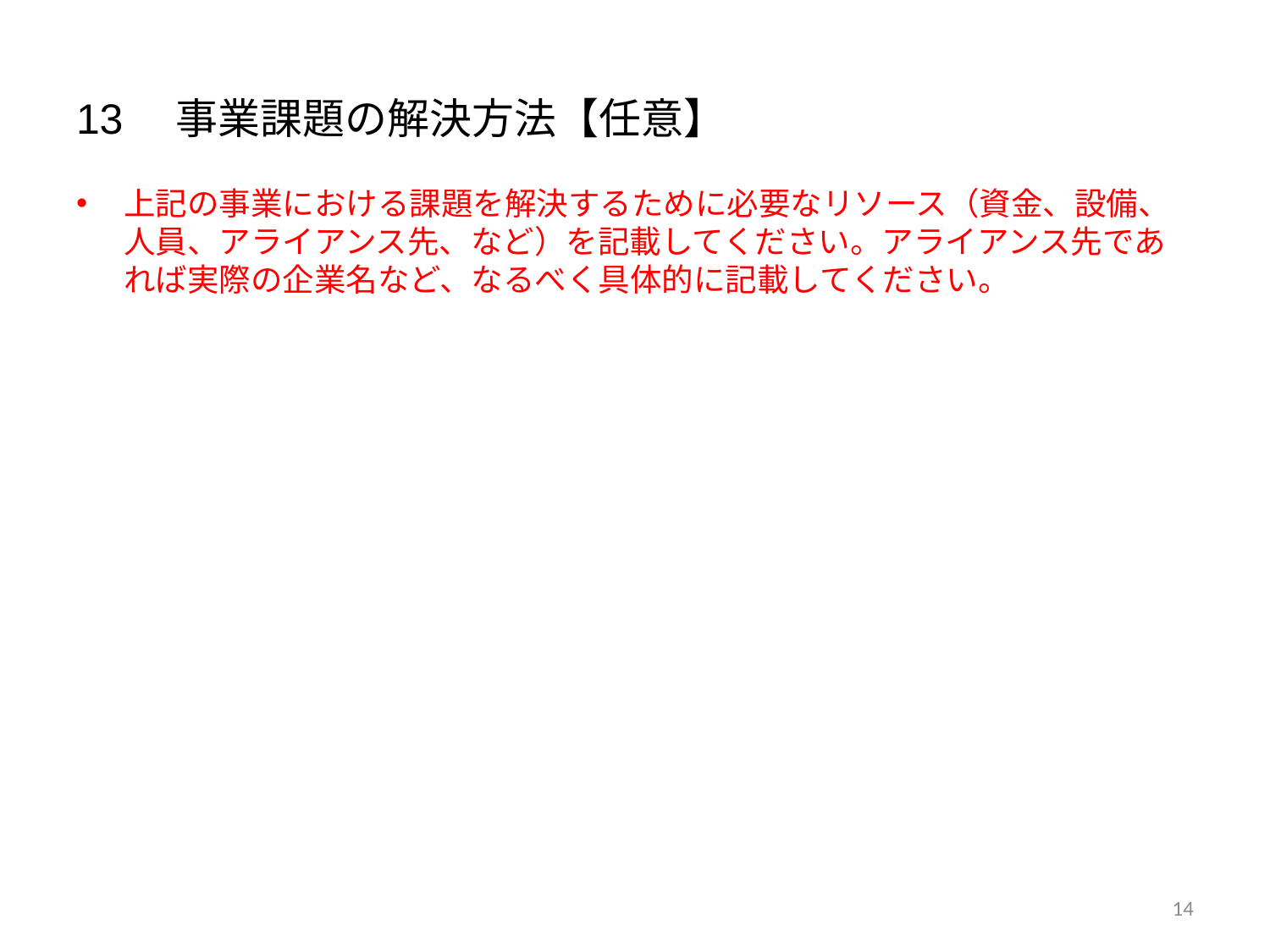

# 13　事業課題の解決方法【任意】
上記の事業における課題を解決するために必要なリソース（資金、設備、人員、アライアンス先、など）を記載してください。アライアンス先であれば実際の企業名など、なるべく具体的に記載してください。
14